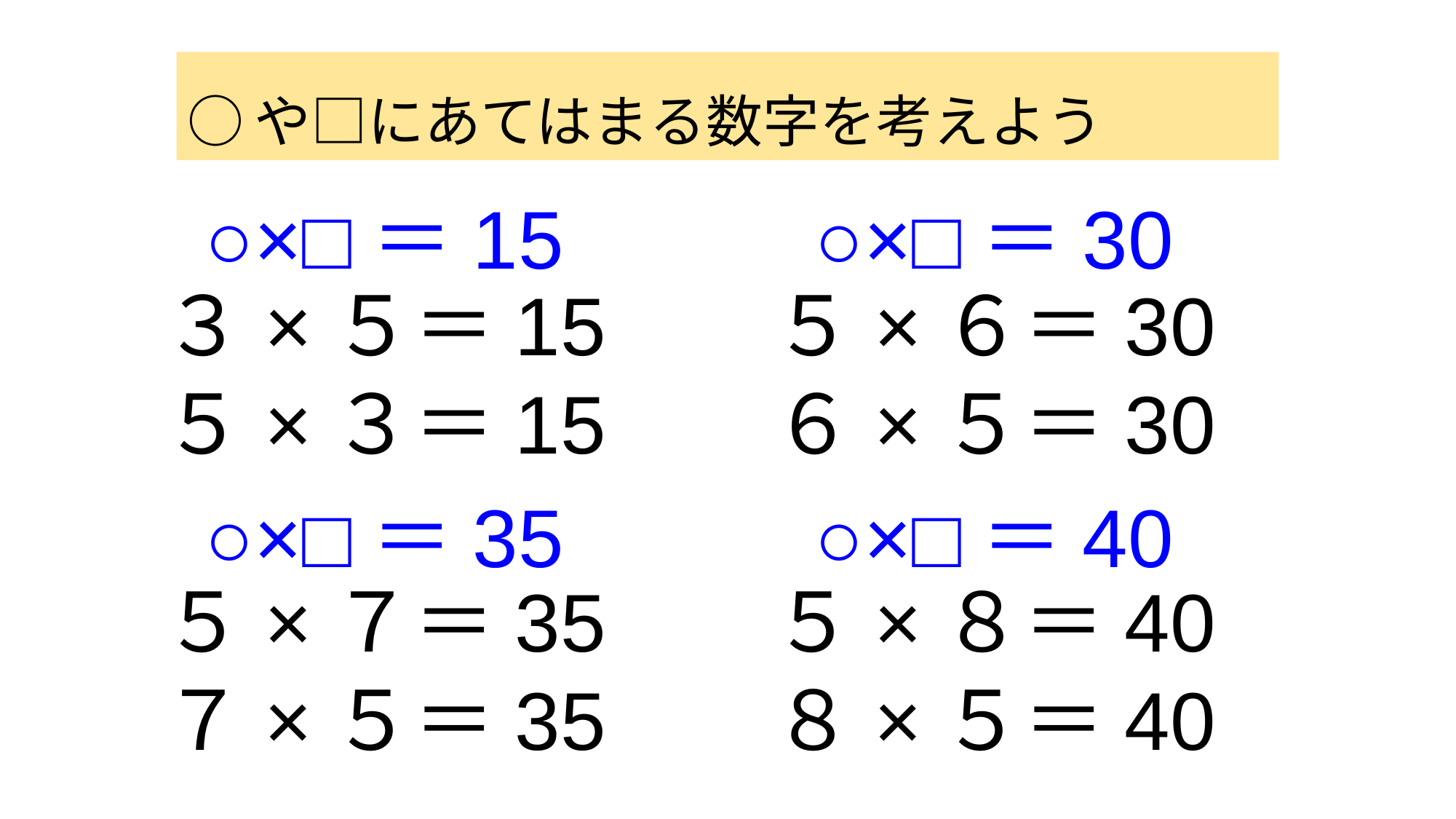

○や□にあてはまる数字を考えよう
○×□＝15
○×□＝30
３×５＝15
５×３＝15
５×６＝30
６×５＝30
○×□＝35
○×□＝40
５×７＝35
７×５＝35
５×８＝40
８×５＝40